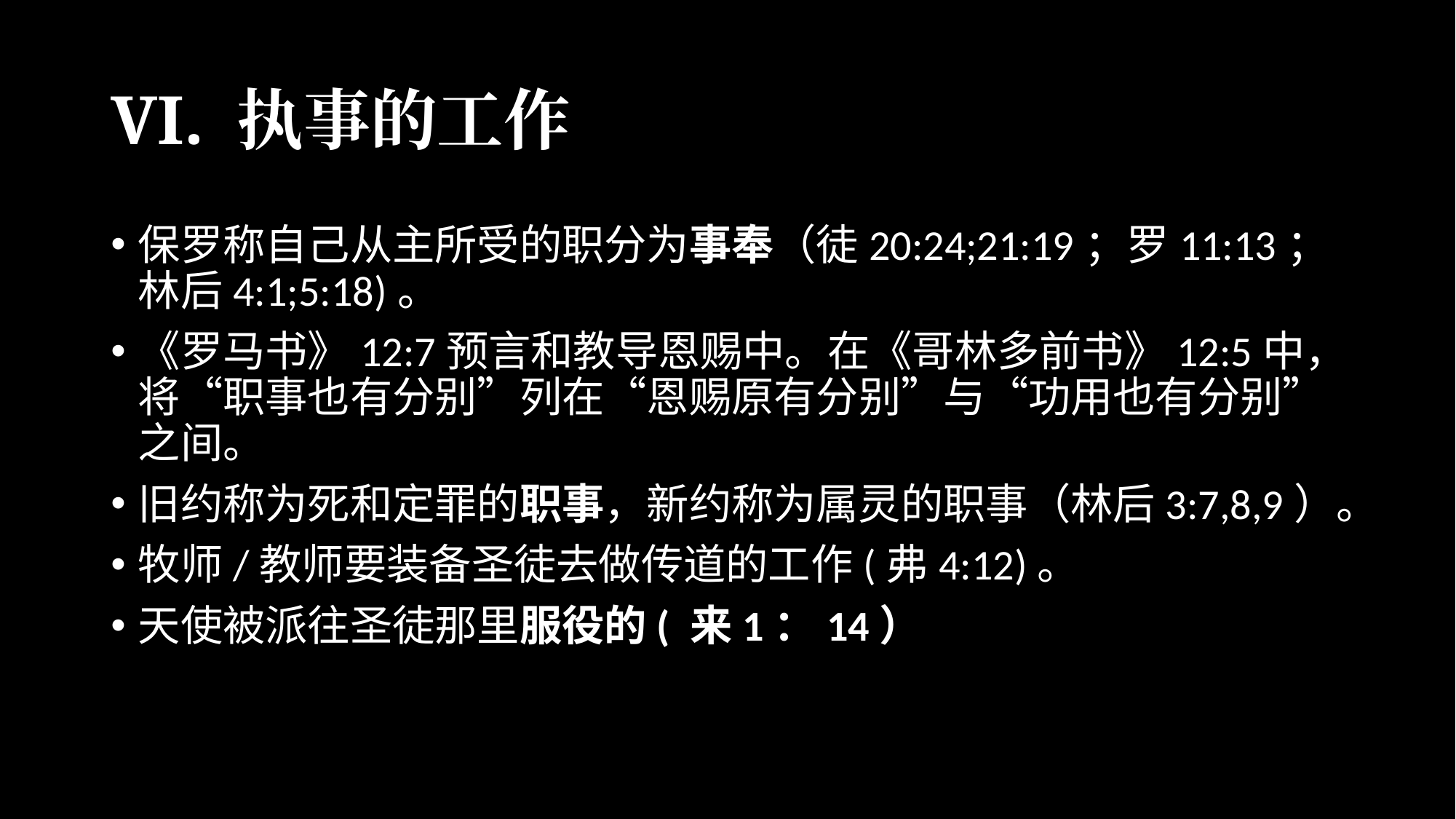

# VI. 执事的工作
保罗称自己从主所受的职分为事奉（徒20:24;21:19；罗11:13；林后4:1;5:18)。
《罗马书》12:7预言和教导恩赐中。在《哥林多前书》12:5中，将“职事也有分别”列在“恩赐原有分别”与“功用也有分别”之间。
旧约称为死和定罪的职事，新约称为属灵的职事（林后3:7,8,9）。
牧师/教师要装备圣徒去做传道的工作(弗4:12)。
天使被派往圣徒那里服役的( 来1：14）